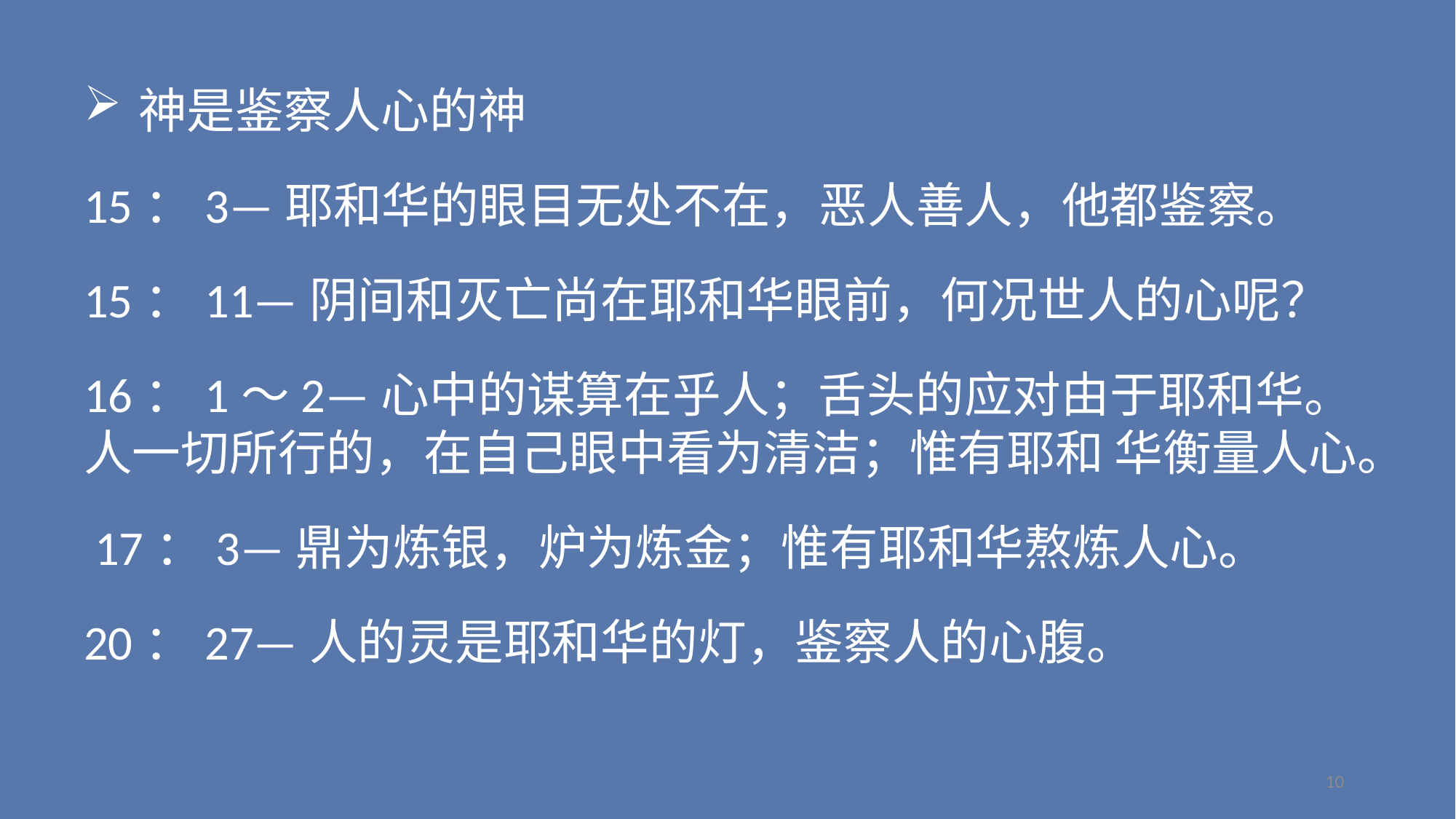

神是鉴察人心的神
15：3—耶和华的眼目无处不在，恶人善人，他都鉴察。
15：11—阴间和灭亡尚在耶和华眼前，何况世人的心呢？
16：1～2—心中的谋算在乎人；舌头的应对由于耶和华。 人一切所行的，在自己眼中看为清洁；惟有耶和 华衡量人心。
 17：3—鼎为炼银，炉为炼金；惟有耶和华熬炼人心。
20：27—人的灵是耶和华的灯，鉴察人的心腹。
10